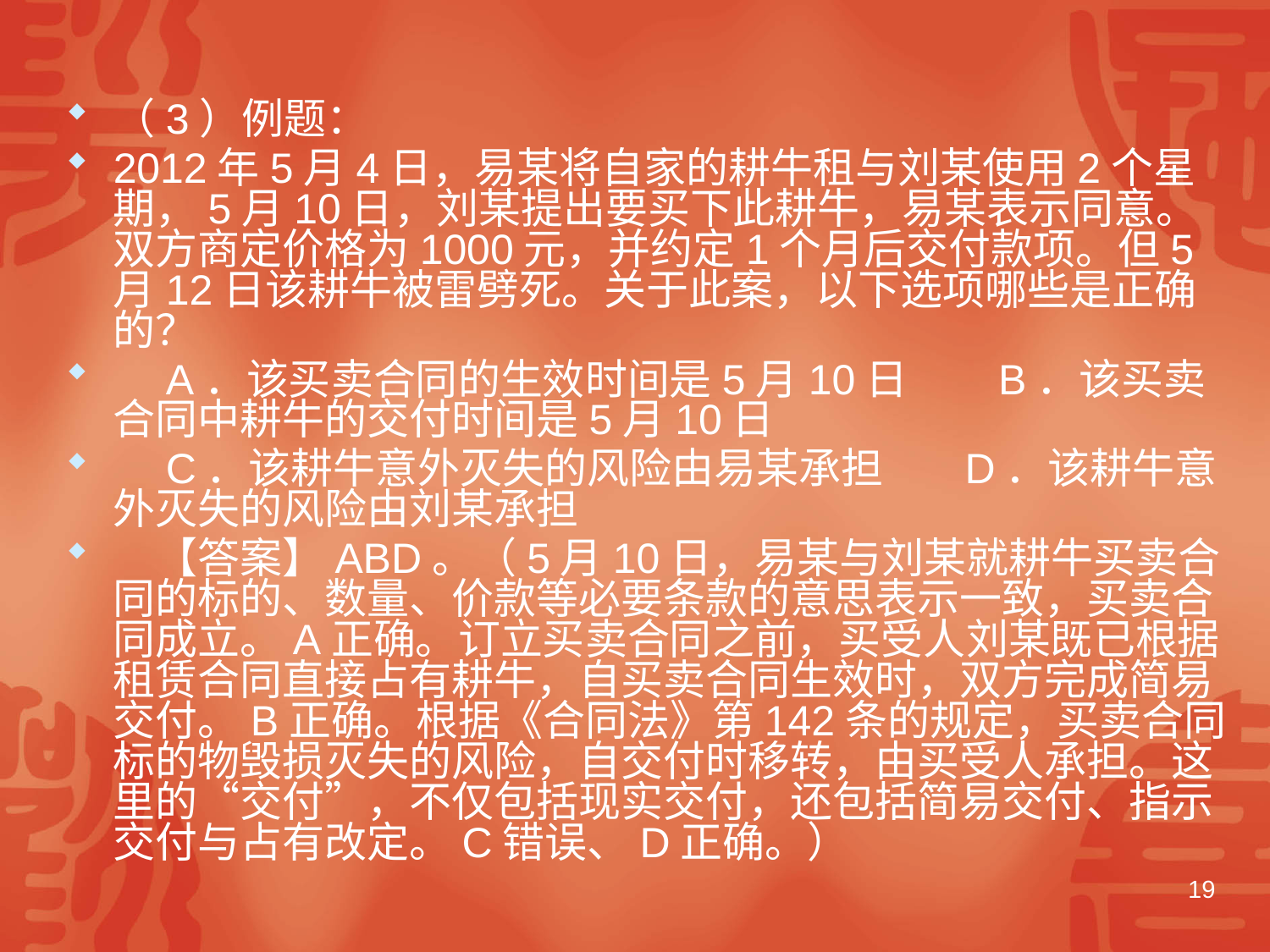

#
（3）例题：
2012年5月4日，易某将自家的耕牛租与刘某使用2个星期，5月10日，刘某提出要买下此耕牛，易某表示同意。双方商定价格为1000元，并约定1个月后交付款项。但5月12日该耕牛被雷劈死。关于此案，以下选项哪些是正确的？
　A．该买卖合同的生效时间是5月10日    　B．该买卖合同中耕牛的交付时间是5月10日
　C．该耕牛意外灭失的风险由易某承担   　D．该耕牛意外灭失的风险由刘某承担
　【答案】ABD。（5月10日，易某与刘某就耕牛买卖合同的标的、数量、价款等必要条款的意思表示一致，买卖合同成立。A正确。订立买卖合同之前，买受人刘某既已根据租赁合同直接占有耕牛，自买卖合同生效时，双方完成简易交付。B正确。根据《合同法》第142条的规定，买卖合同标的物毁损灭失的风险，自交付时移转，由买受人承担。这里的“交付”，不仅包括现实交付，还包括简易交付、指示交付与占有改定。C错误、D正确。）

19